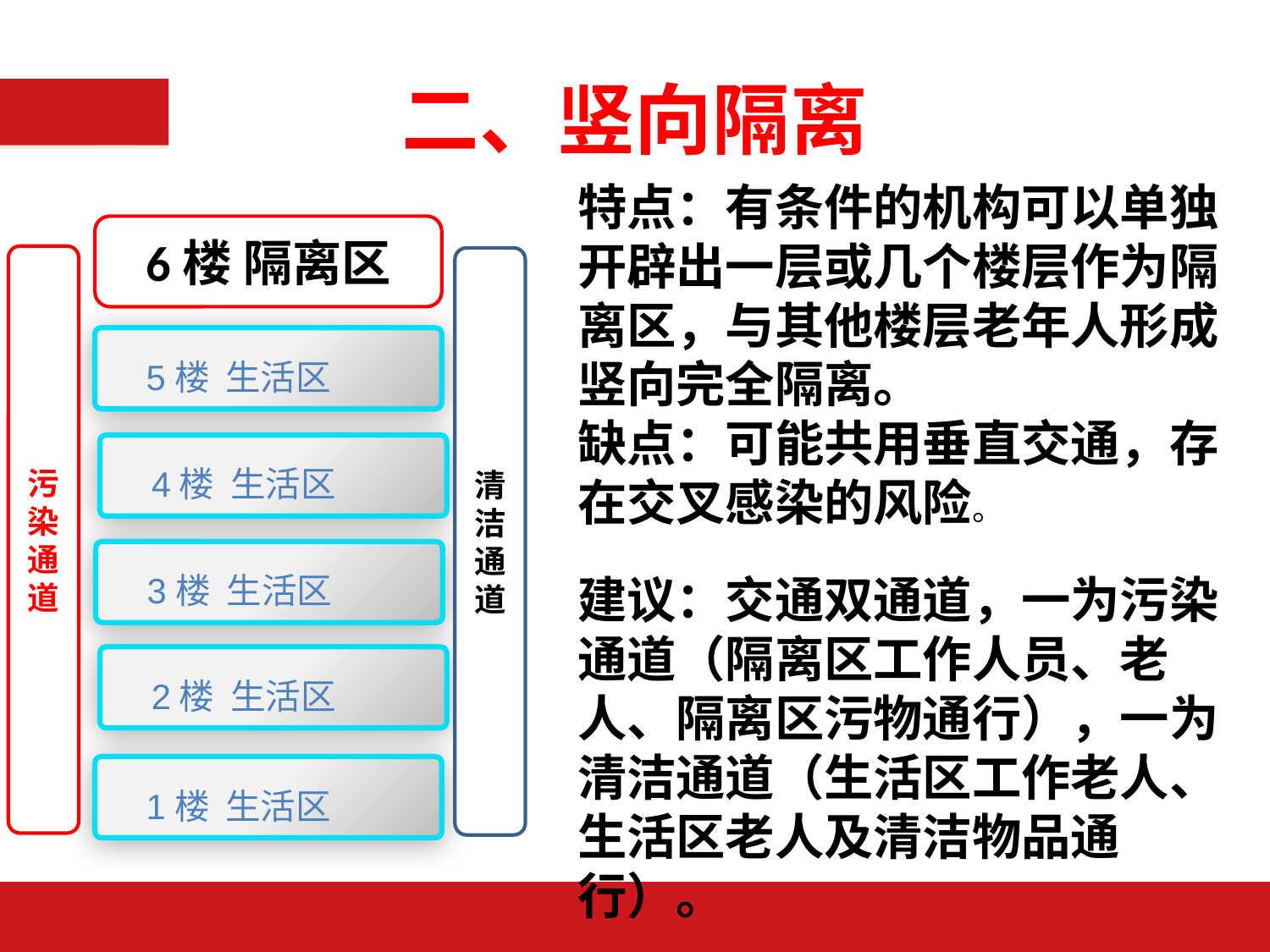

# 二、竖向隔离
特点：有条件的机构可以单独开辟出一层或几个楼层作为隔离区，与其他楼层老年人形成竖向完全隔离。
缺点：可能共用垂直交通，存在交叉感染的风险。

建议：交通双通道，一为污染通道（隔离区工作人员、老人、隔离区污物通行），一为清洁通道（生活区工作老人、生活区老人及清洁物品通行）。

6楼 隔离区
污染通道
清洁通道

5楼  生活区

4楼  生活区

3楼  生活区

2楼  生活区

1楼  生活区